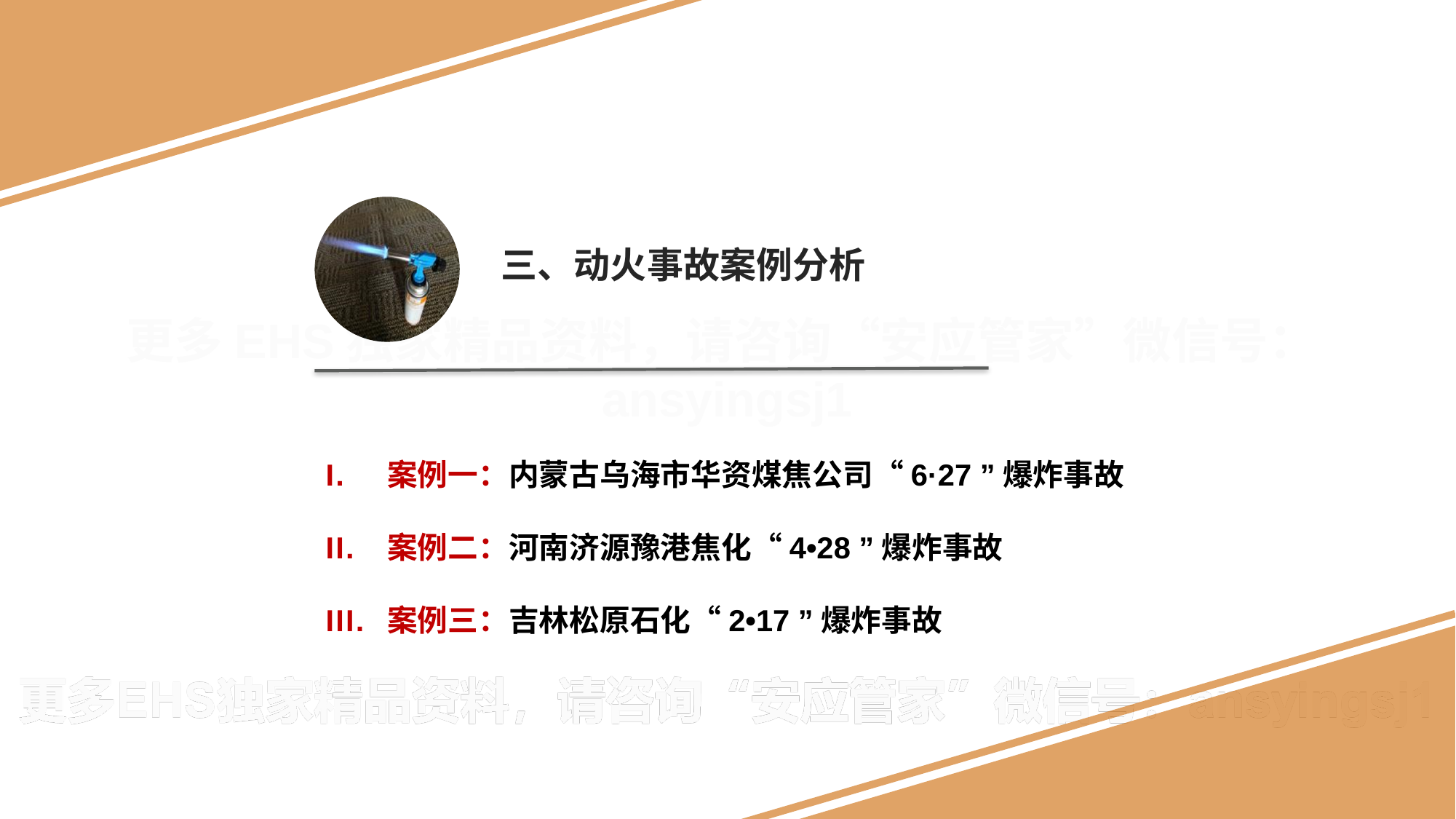

三、动火事故案例分析

案例一：内蒙古乌海市华资煤焦公司“6·27 ”爆炸事故
案例二：河南济源豫港焦化“4•28 ”爆炸事故
案例三：吉林松原石化“2•17 ”爆炸事故